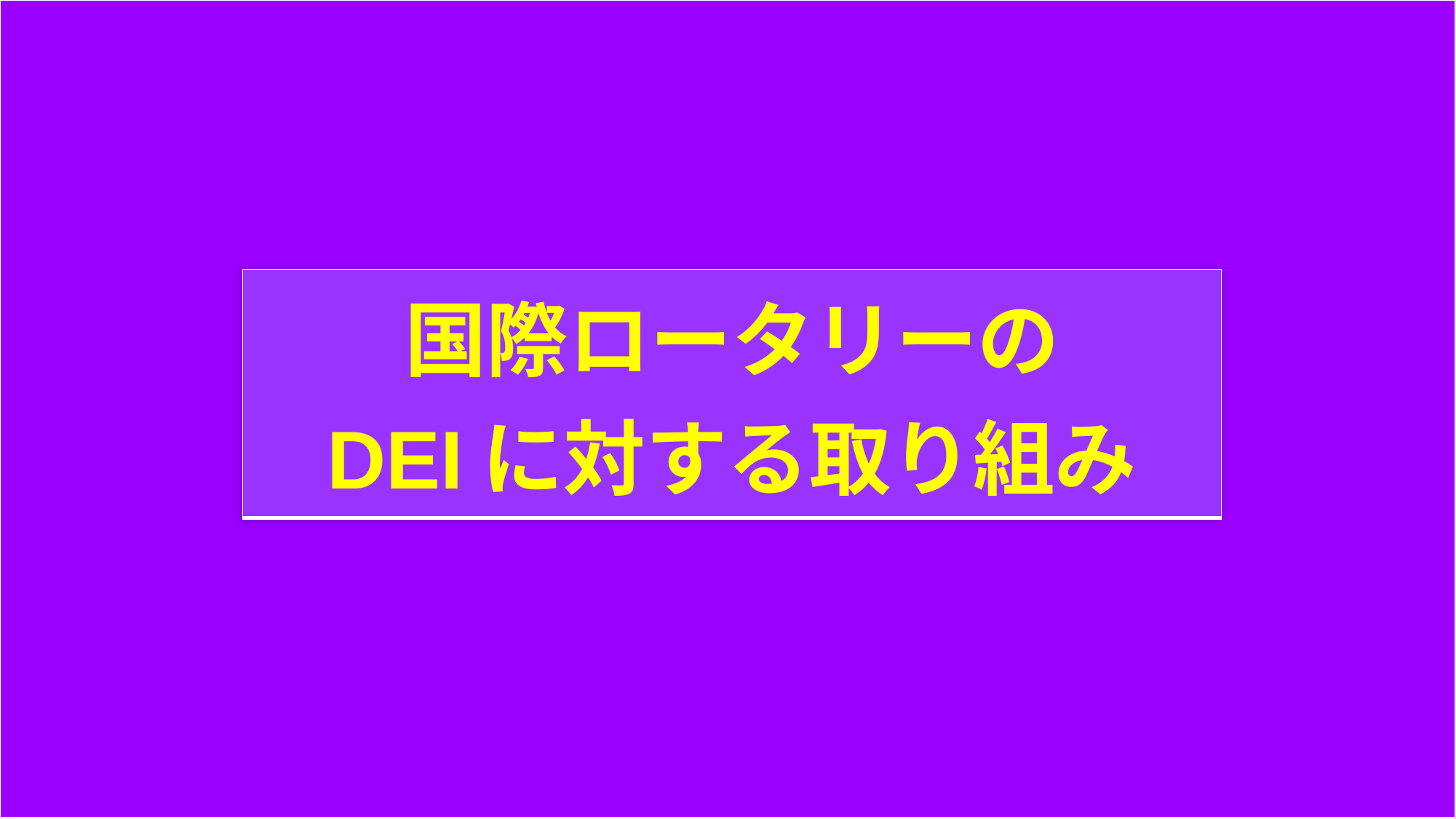

|  |
| --- |
| 国際ロータリーの DEIに対する取り組み |
| --- |
10